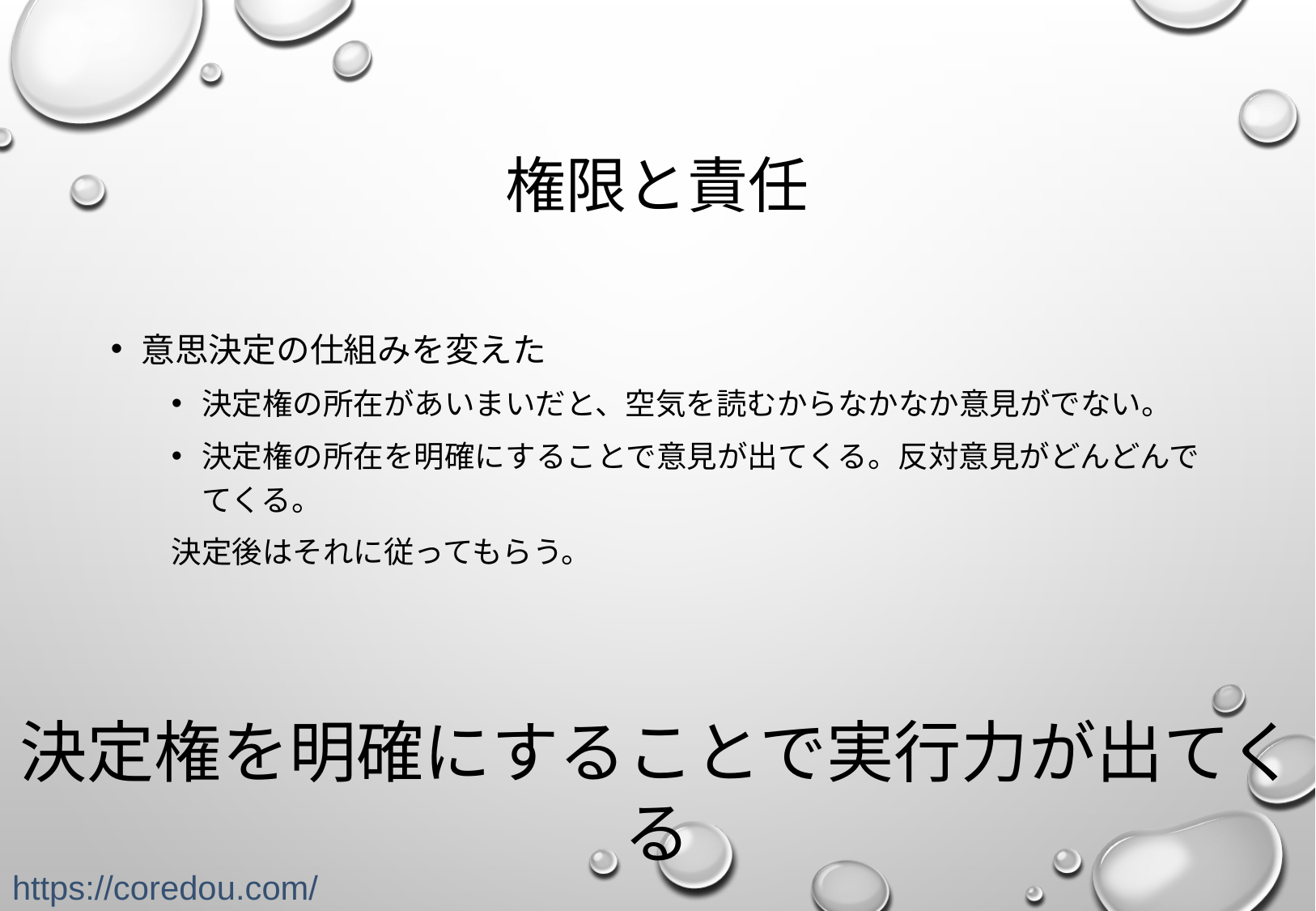

# 権限と責任
意思決定の仕組みを変えた
決定権の所在があいまいだと、空気を読むからなかなか意見がでない。
決定権の所在を明確にすることで意見が出てくる。反対意見がどんどんでてくる。
決定後はそれに従ってもらう。

決定権を明確にすることで実行力が出てくる
https://coredou.com/